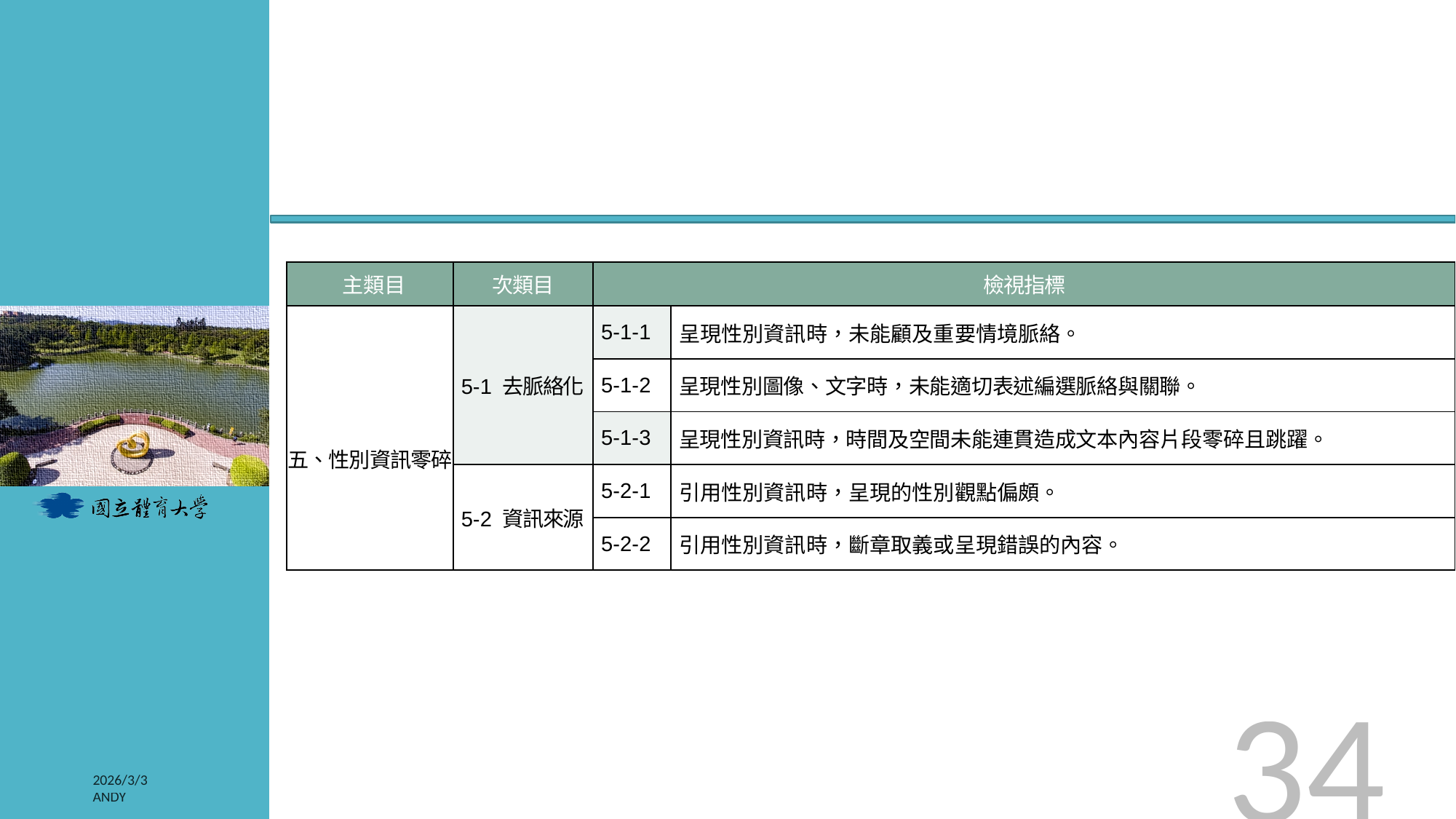

| 主類目 | 次類目 | 檢視指標 |  |
| --- | --- | --- | --- |
| 五、性別資訊零碎 | 5-1 去脈絡化 | 5-1-1 | 呈現性別資訊時，未能顧及重要情境脈絡。 |
|  |  | 5-1-2 | 呈現性別圖像、文字時，未能適切表述編選脈絡與關聯。 |
|  |  | 5-1-3 | 呈現性別資訊時，時間及空間未能連貫造成文本內容片段零碎且跳躍。 |
|  | 5-2 資訊來源 | 5-2-1 | 引用性別資訊時，呈現的性別觀點偏頗。 |
|  |  | 5-2-2 | 引用性別資訊時，斷章取義或呈現錯誤的內容。 |
34
2026/3/3
Andy